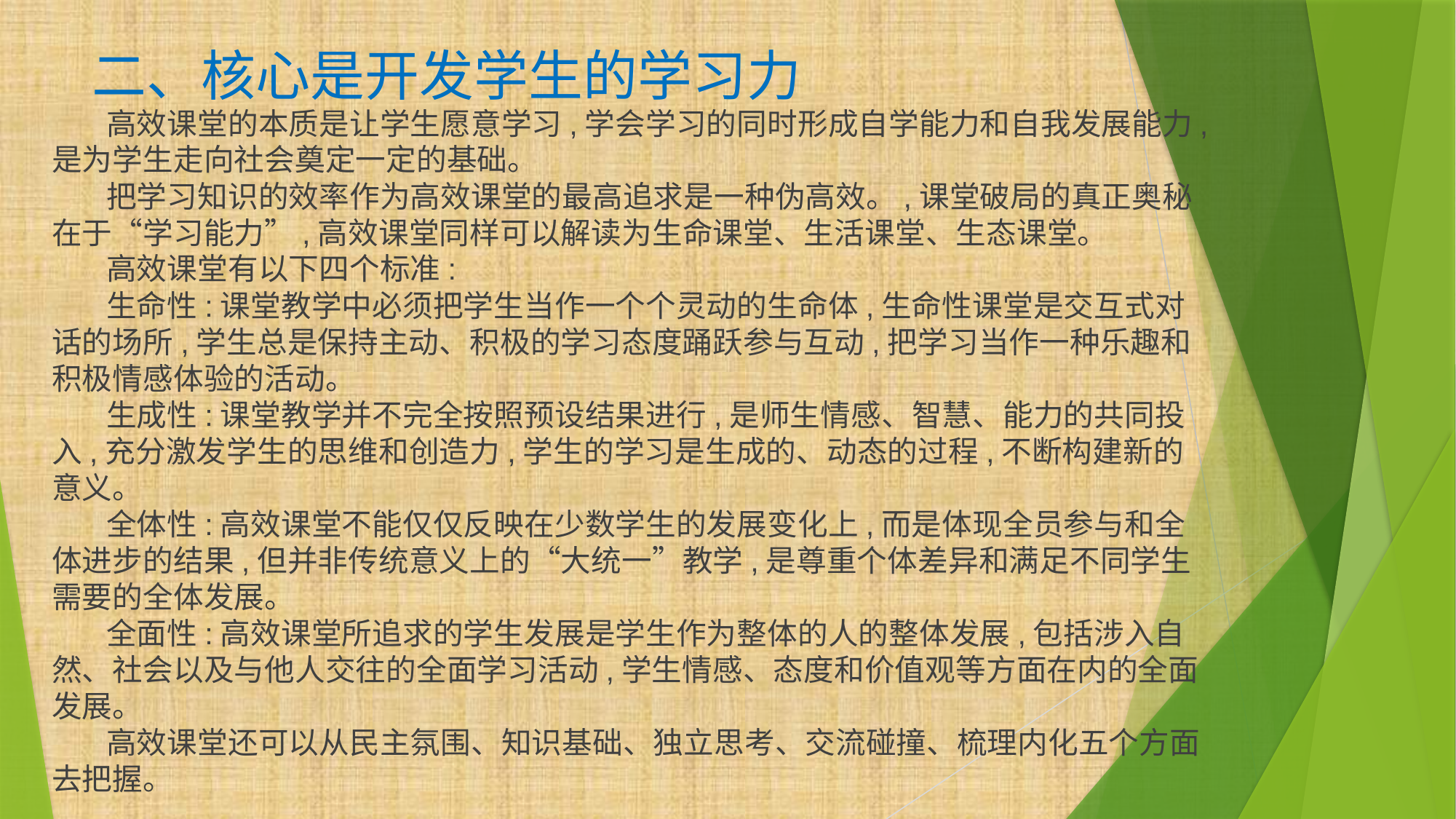

# 二、核心是开发学生的学习力
高效课堂的本质是让学生愿意学习,学会学习的同时形成自学能力和自我发展能力,是为学生走向社会奠定一定的基础。
把学习知识的效率作为高效课堂的最高追求是一种伪高效。,课堂破局的真正奥秘在于“学习能力”,高效课堂同样可以解读为生命课堂、生活课堂、生态课堂。
高效课堂有以下四个标准:
生命性:课堂教学中必须把学生当作一个个灵动的生命体,生命性课堂是交互式对话的场所,学生总是保持主动、积极的学习态度踊跃参与互动,把学习当作一种乐趣和积极情感体验的活动。
生成性:课堂教学并不完全按照预设结果进行,是师生情感、智慧、能力的共同投入,充分激发学生的思维和创造力,学生的学习是生成的、动态的过程,不断构建新的意义。
全体性:高效课堂不能仅仅反映在少数学生的发展变化上,而是体现全员参与和全体进步的结果,但并非传统意义上的“大统一”教学,是尊重个体差异和满足不同学生需要的全体发展。
全面性:高效课堂所追求的学生发展是学生作为整体的人的整体发展,包括涉入自然、社会以及与他人交往的全面学习活动,学生情感、态度和价值观等方面在内的全面发展。
高效课堂还可以从民主氛围、知识基础、独立思考、交流碰撞、梳理内化五个方面去把握。